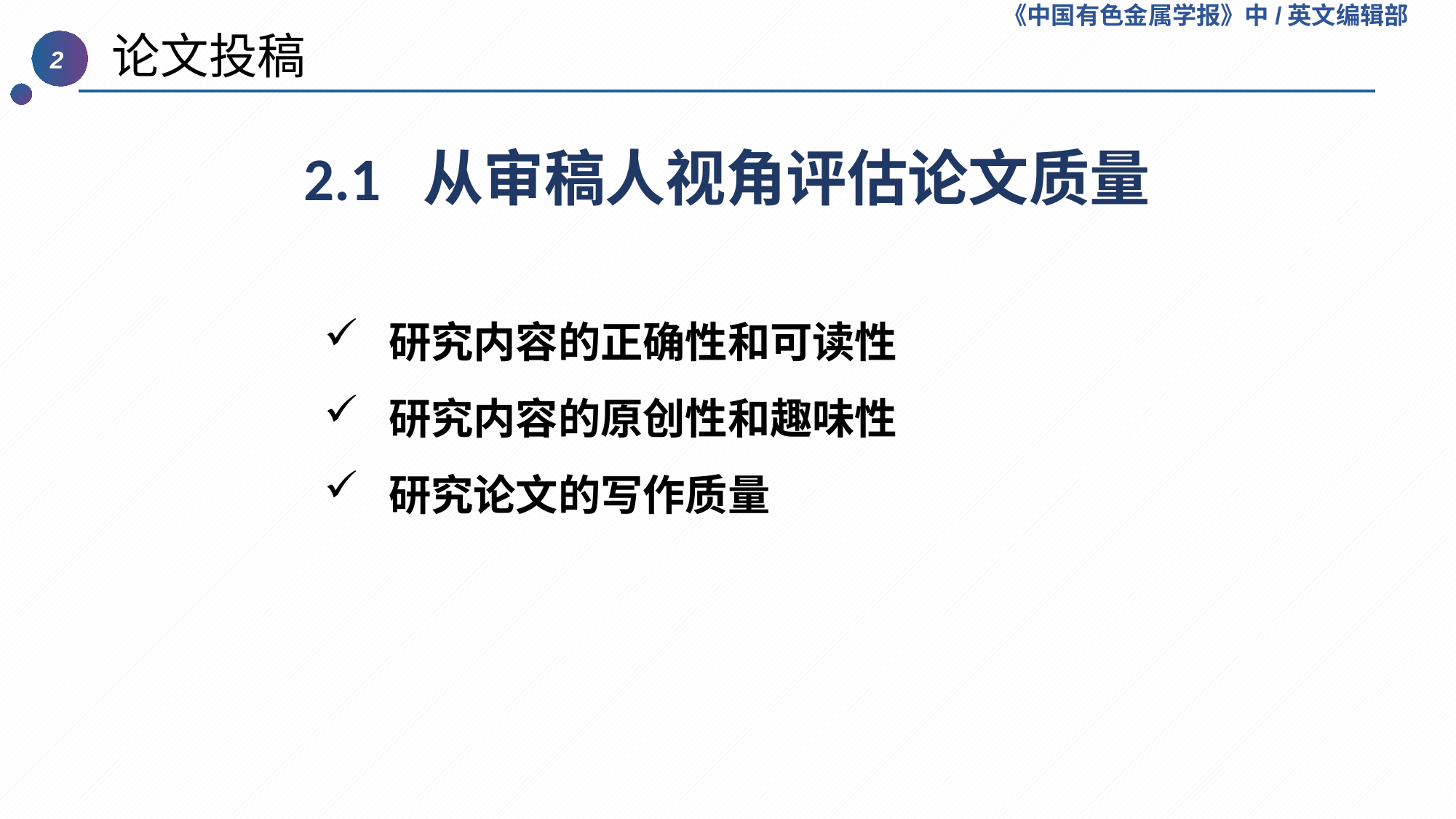

《中国有色金属学报》中/英文编辑部
      论文投稿

2

2.1  从审稿人视角评估论文质量
  研究内容的正确性和可读性
  研究内容的原创性和趣味性
  研究论文的写作质量